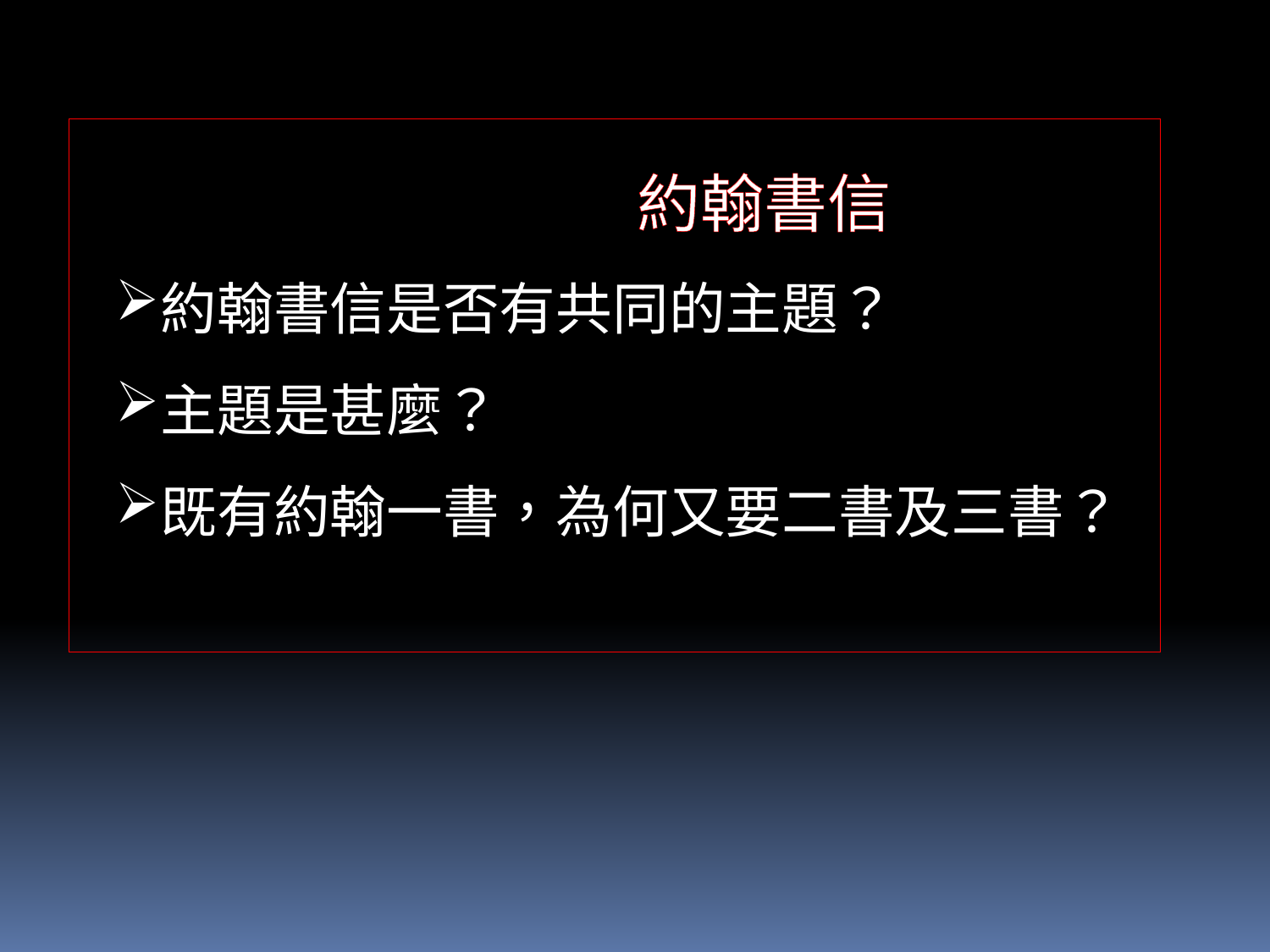

約翰書信
約翰書信是否有共同的主題？
主題是甚麼？
既有約翰一書，為何又要二書及三書？